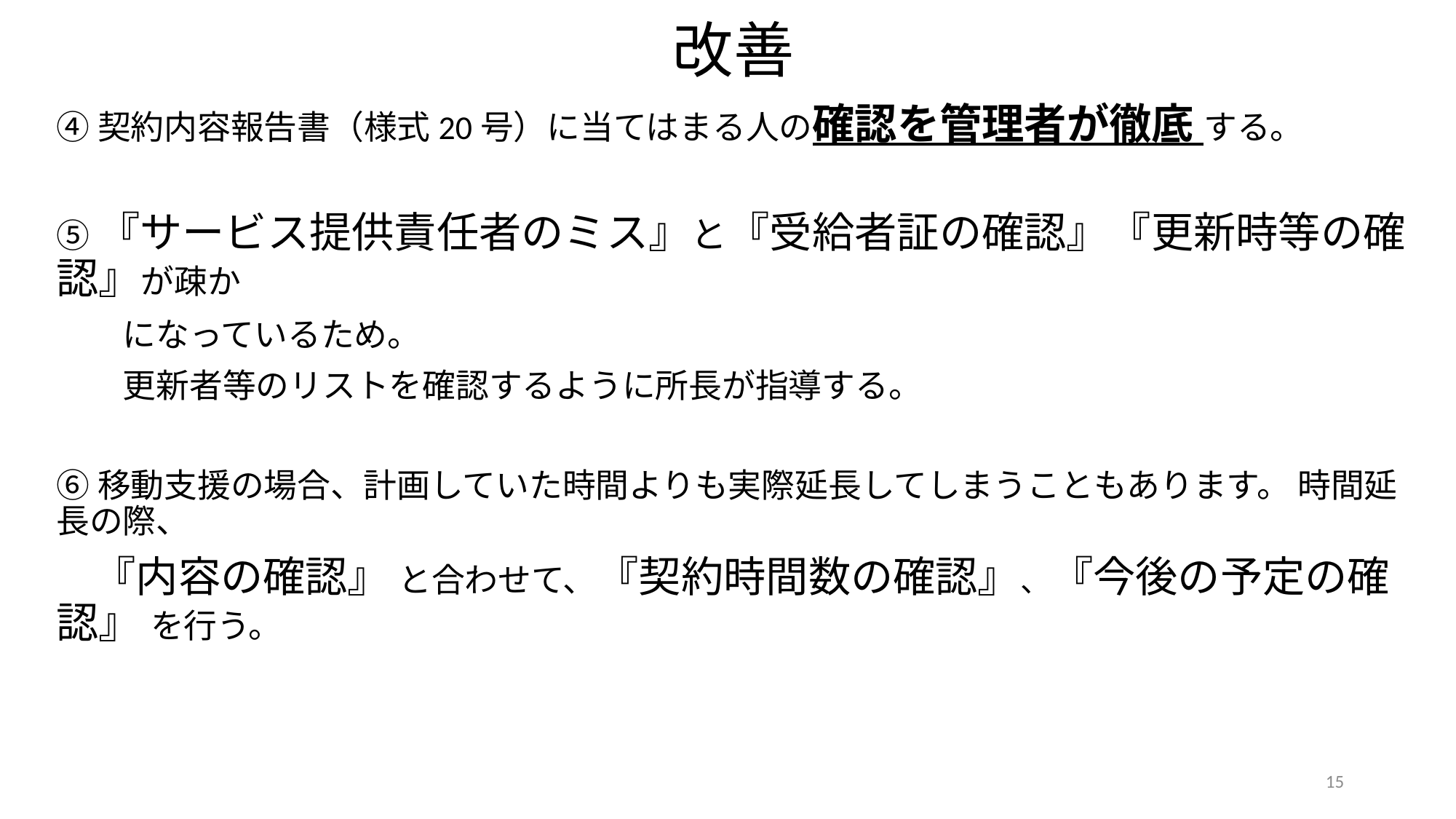

# 改善
④契約内容報告書（様式20号）に当てはまる人の確認を管理者が徹底 する。

⑤『サービス提供責任者のミス』と『受給者証の確認』『更新時等の確認』が疎か
　　になっているため。
　　更新者等のリストを確認するように所長が指導する。

⑥移動支援の場合、計画していた時間よりも実際延長してしまうこともあります。 時間延長の際、
　 『内容の確認』 と合わせて、『契約時間数の確認』、『今後の予定の確認』 を行う。

15